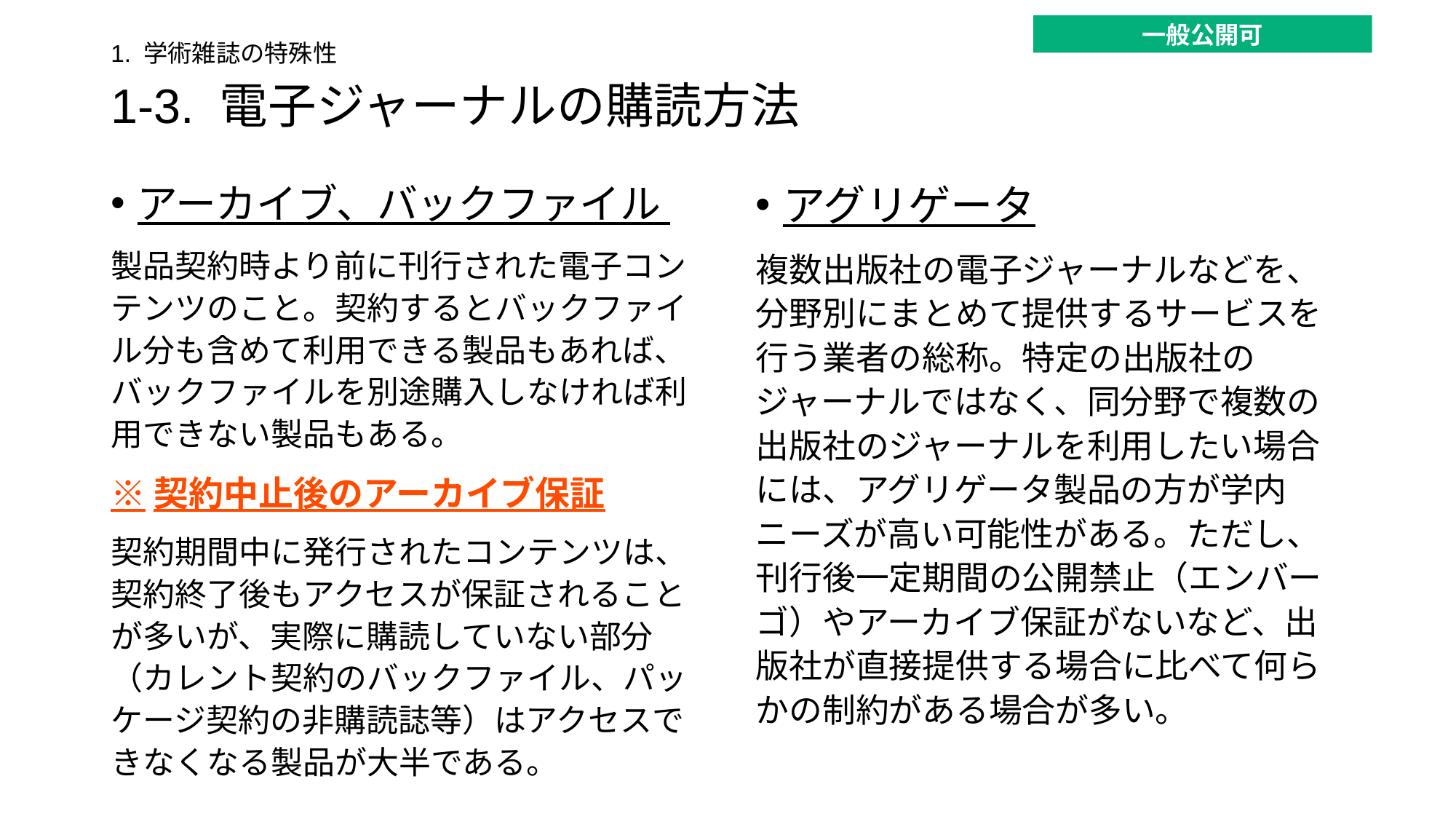

一般公開可
1. 学術雑誌の特殊性

# 1-3. 電子ジャーナルの購読方法
アーカイブ、バックファイル
製品契約時より前に刊行された電子コンテンツのこと。契約するとバックファイル分も含めて利用できる製品もあれば、バックファイルを別途購入しなければ利用できない製品もある。
※契約中止後のアーカイブ保証
契約期間中に発行されたコンテンツは、契約終了後もアクセスが保証されることが多いが、実際に購読していない部分（カレント契約のバックファイル、パッケージ契約の非購読誌等）はアクセスできなくなる製品が大半である。
アグリゲータ
複数出版社の電子ジャーナルなどを、分野別にまとめて提供するサービスを行う業者の総称。特定の出版社のジャーナルではなく、同分野で複数の出版社のジャーナルを利用したい場合には、アグリゲータ製品の方が学内ニーズが高い可能性がある。ただし、刊行後一定期間の公開禁止（エンバーゴ）やアーカイブ保証がないなど、出版社が直接提供する場合に比べて何らかの制約がある場合が多い。